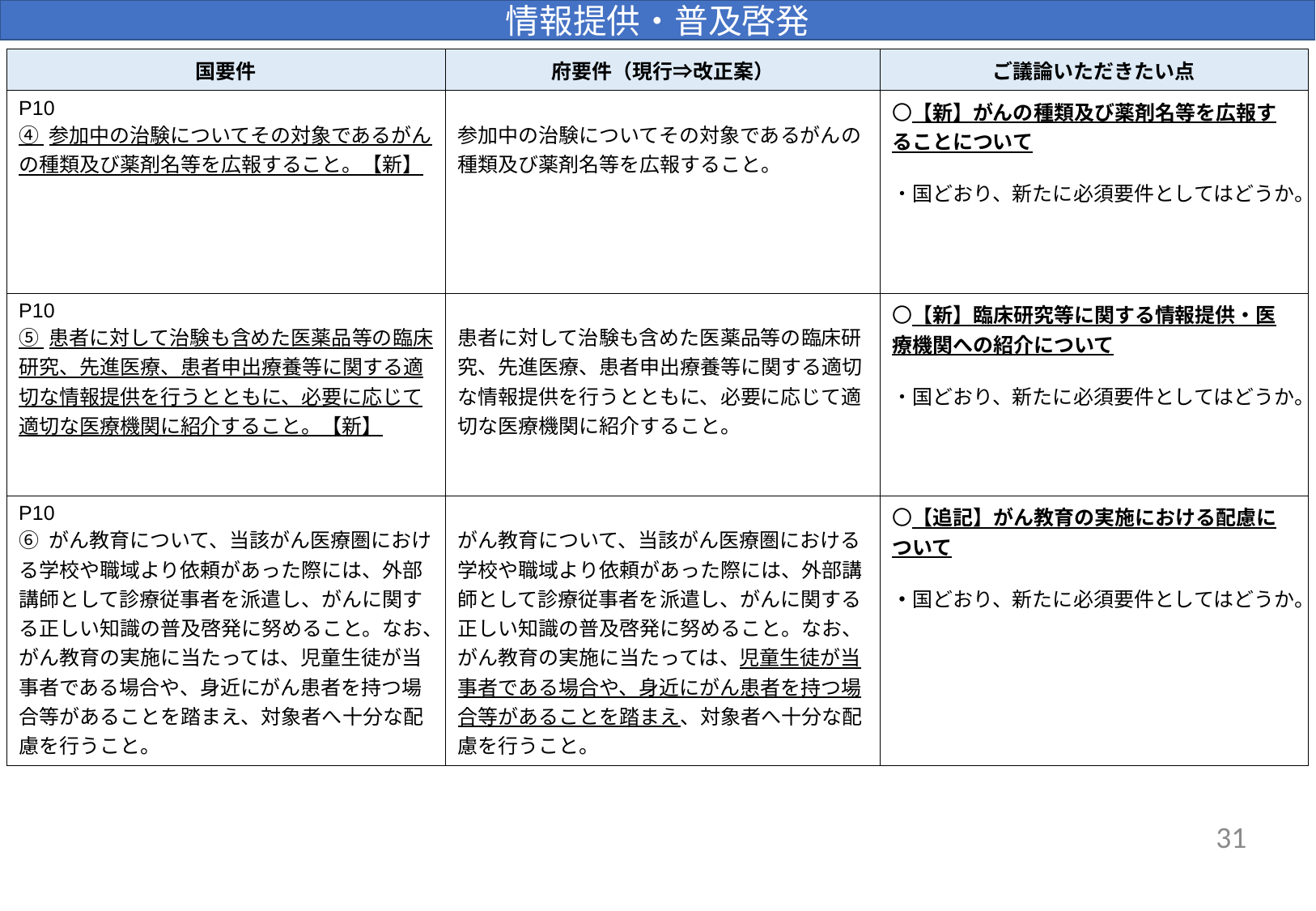

情報提供・普及啓発
| 国要件 | 府要件（現行⇒改正案） | ご議論いただきたい点 |
| --- | --- | --- |
| P10 ④ 参加中の治験についてその対象であるがんの種類及び薬剤名等を広報すること。【新】 | 参加中の治験についてその対象であるがんの種類及び薬剤名等を広報すること。 | 〇【新】がんの種類及び薬剤名等を広報することについて ・国どおり、新たに必須要件としてはどうか。 |
| P10 ⑤ 患者に対して治験も含めた医薬品等の臨床研究、先進医療、患者申出療養等に関する適切な情報提供を行うとともに、必要に応じて適切な医療機関に紹介すること。【新】 | 患者に対して治験も含めた医薬品等の臨床研究、先進医療、患者申出療養等に関する適切な情報提供を行うとともに、必要に応じて適切な医療機関に紹介すること。 | 〇【新】臨床研究等に関する情報提供・医療機関への紹介について ・国どおり、新たに必須要件としてはどうか。 |
| P10 ⑥ がん教育について、当該がん医療圏における学校や職域より依頼があった際には、外部講師として診療従事者を派遣し、がんに関する正しい知識の普及啓発に努めること。なお、がん教育の実施に当たっては、児童生徒が当事者である場合や、身近にがん患者を持つ場合等があることを踏まえ、対象者へ十分な配慮を行うこと。 | がん教育について、当該がん医療圏における学校や職域より依頼があった際には、外部講師として診療従事者を派遣し、がんに関する正しい知識の普及啓発に努めること。なお、がん教育の実施に当たっては、児童生徒が当事者である場合や、身近にがん患者を持つ場合等があることを踏まえ、対象者へ十分な配慮を行うこと。 | 〇【追記】がん教育の実施における配慮について ・国どおり、新たに必須要件としてはどうか。 |
31